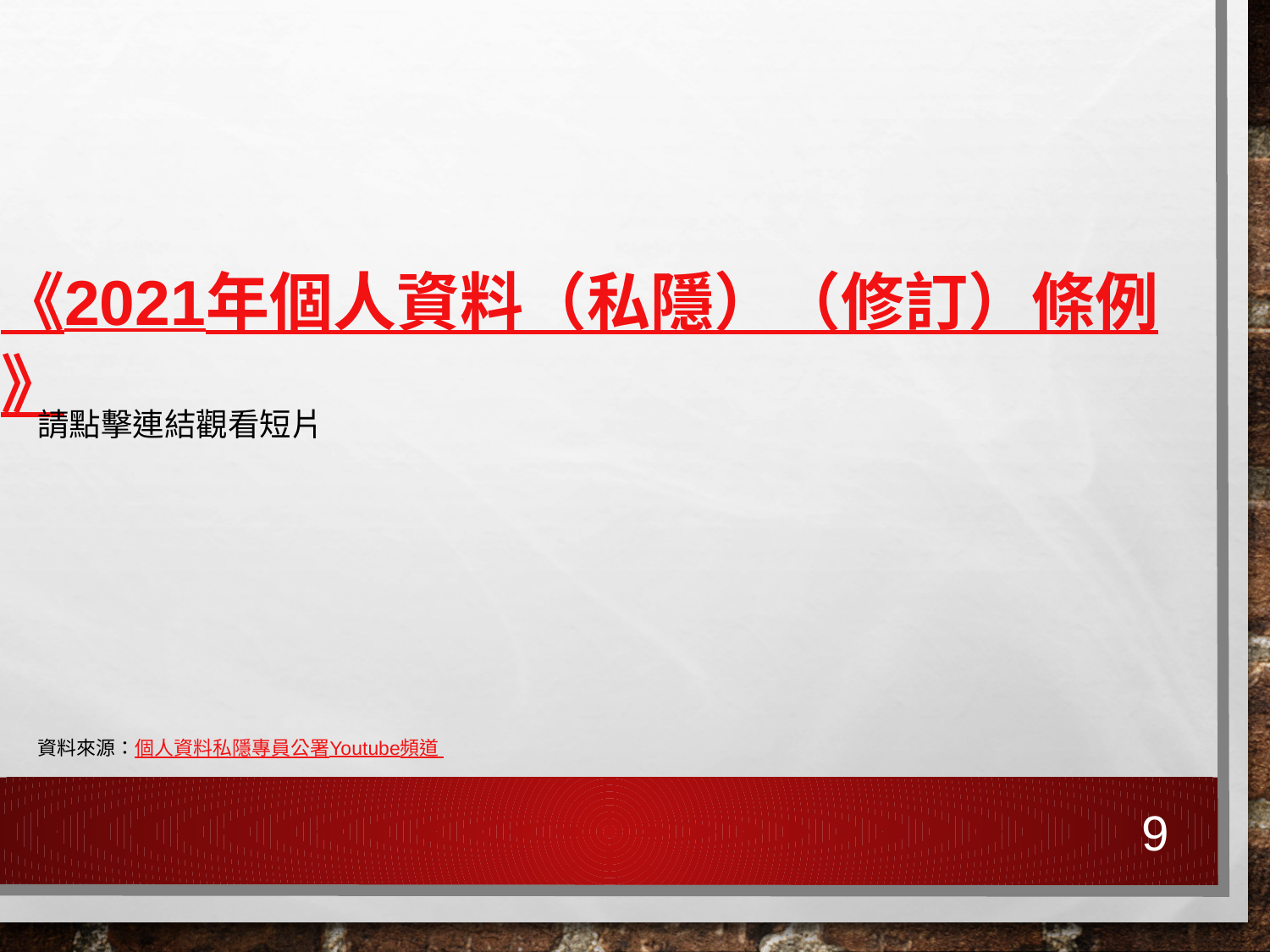

# 《2021年個人資料（私隱）（修訂）條例》
請點擊連結觀看短片
資料來源：個人資料私隱專員公署Youtube頻道
9